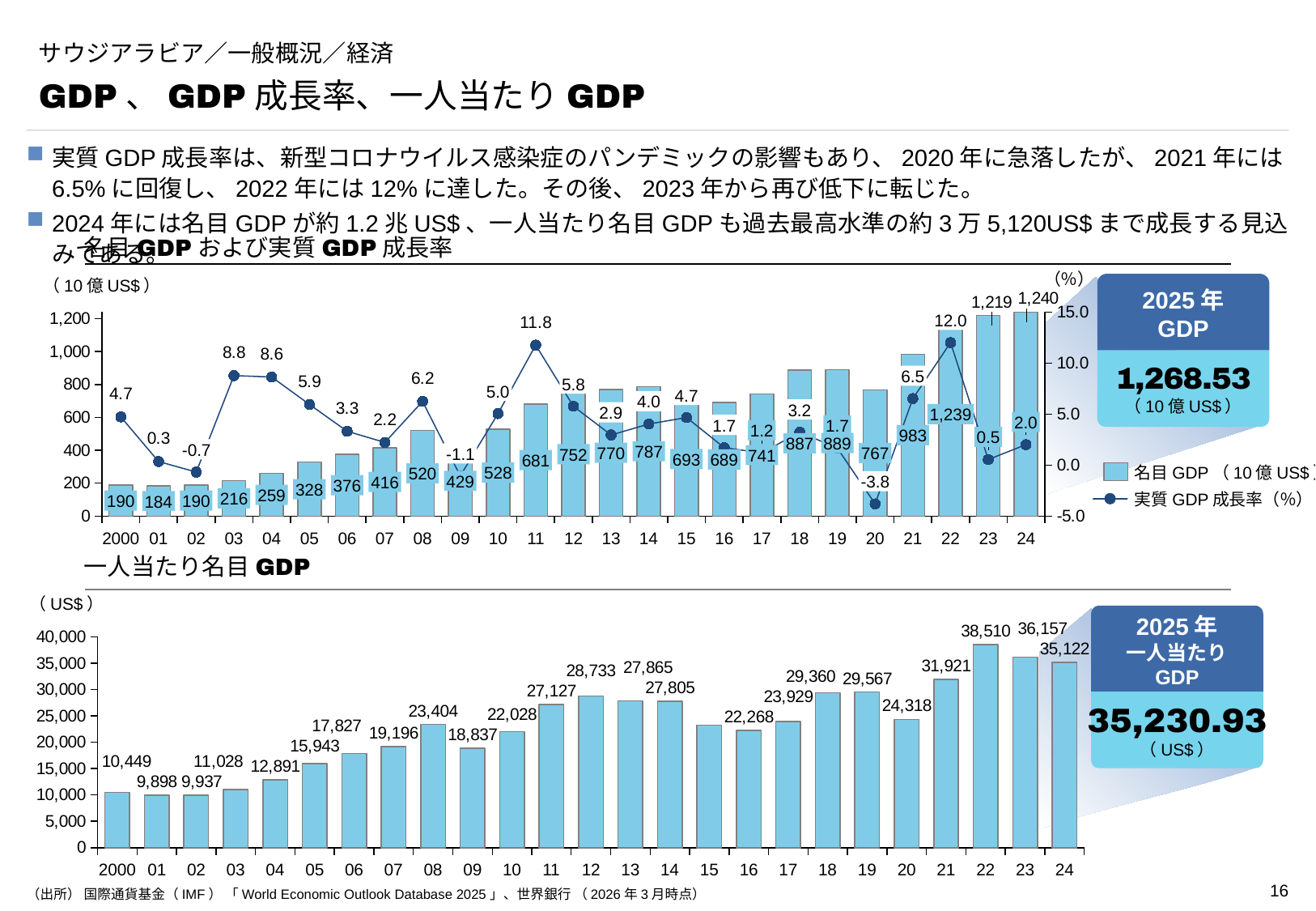

# サウジアラビア／一般概況／経済
GDP、GDP成長率、一人当たりGDP
実質GDP成長率は、新型コロナウイルス感染症のパンデミックの影響もあり、2020年に急落したが、2021年には6.5%に回復し、2022年には12%に達した。その後、2023年から再び低下に転じた。
2024年には名目GDPが約1.2兆US$、一人当たり名目GDPも過去最高水準の約3万5,120US$まで成長する見込みである。
名目GDPおよび実質GDP成長率
（％）

### Chart

| Category |  |  |
|---|---|---|
2025年
GDP
（10億US$）

12.0
1,268.53
（10億US$）
6.5
5.8
5.0
4.7
4.0
3.2
2.9
1,239
2.0
1.7
1.7
1.2
983
0.5
889
887
-0.7
787
770
767
-1.1
752
741
693
689
681
名目GDP（10億US$）
528

520
429
-3.8
416
376
328
259
216
実質GDP成長率（％）
190
190
184

2000
01
02
03
04
05
06
07
08
09
10
11
12
13
14
15
16
17
18
19
20
21
22
23
24
一人当たり名目GDP
（US$）

### Chart

| Category |  |
|---|---|
2025年
一人当たり
GDP

35,230.93
（US$）
2000
01
02
03
04
05
06
07
08
09
10
11
12
13
14
15
16
17
18
19
20
21
22
23
24
（出所） 国際通貨基金（IMF） 「World Economic Outlook Database 2025」、世界銀行 （2026年3月時点）